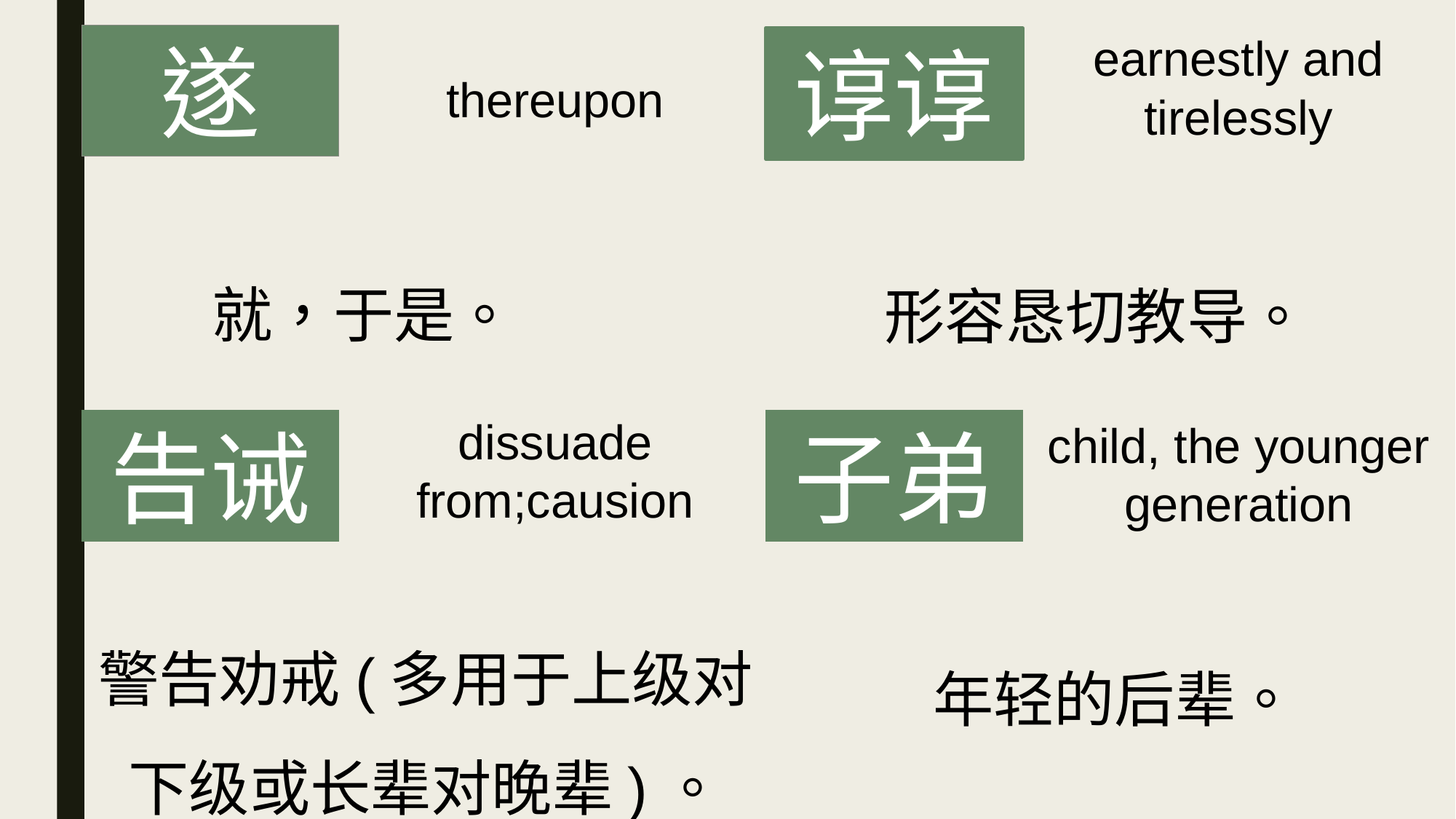

earnestly and tirelessly
遂
谆谆
thereupon
就，于是。
形容恳切教导。
dissuade from;causion
告诫
子弟
child, the younger generation
警告劝戒(多用于上级对下级或长辈对晚辈)。
年轻的后辈。